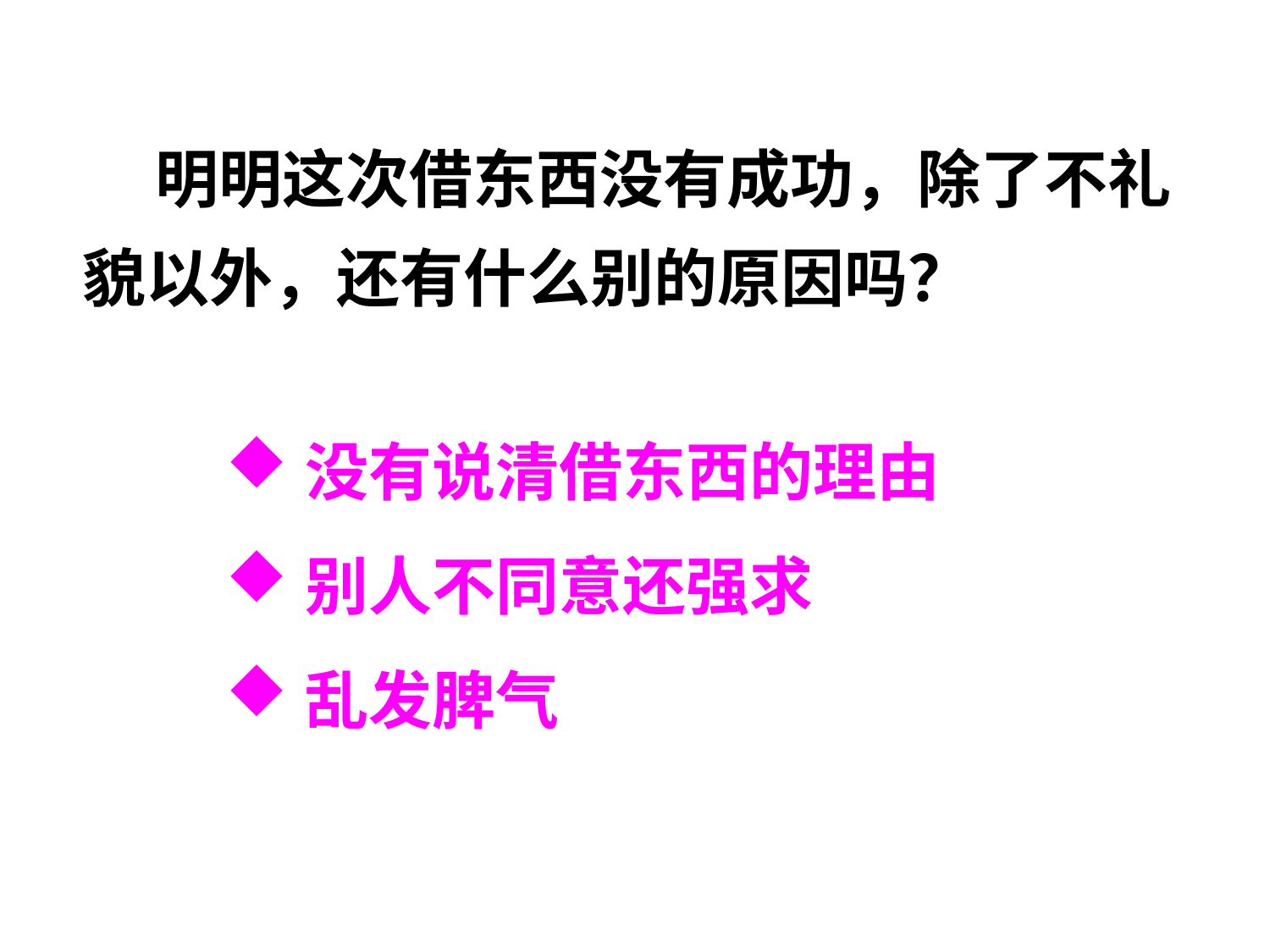

明明这次借东西没有成功，除了不礼貌以外，还有什么别的原因吗？
没有说清借东西的理由
别人不同意还强求
乱发脾气